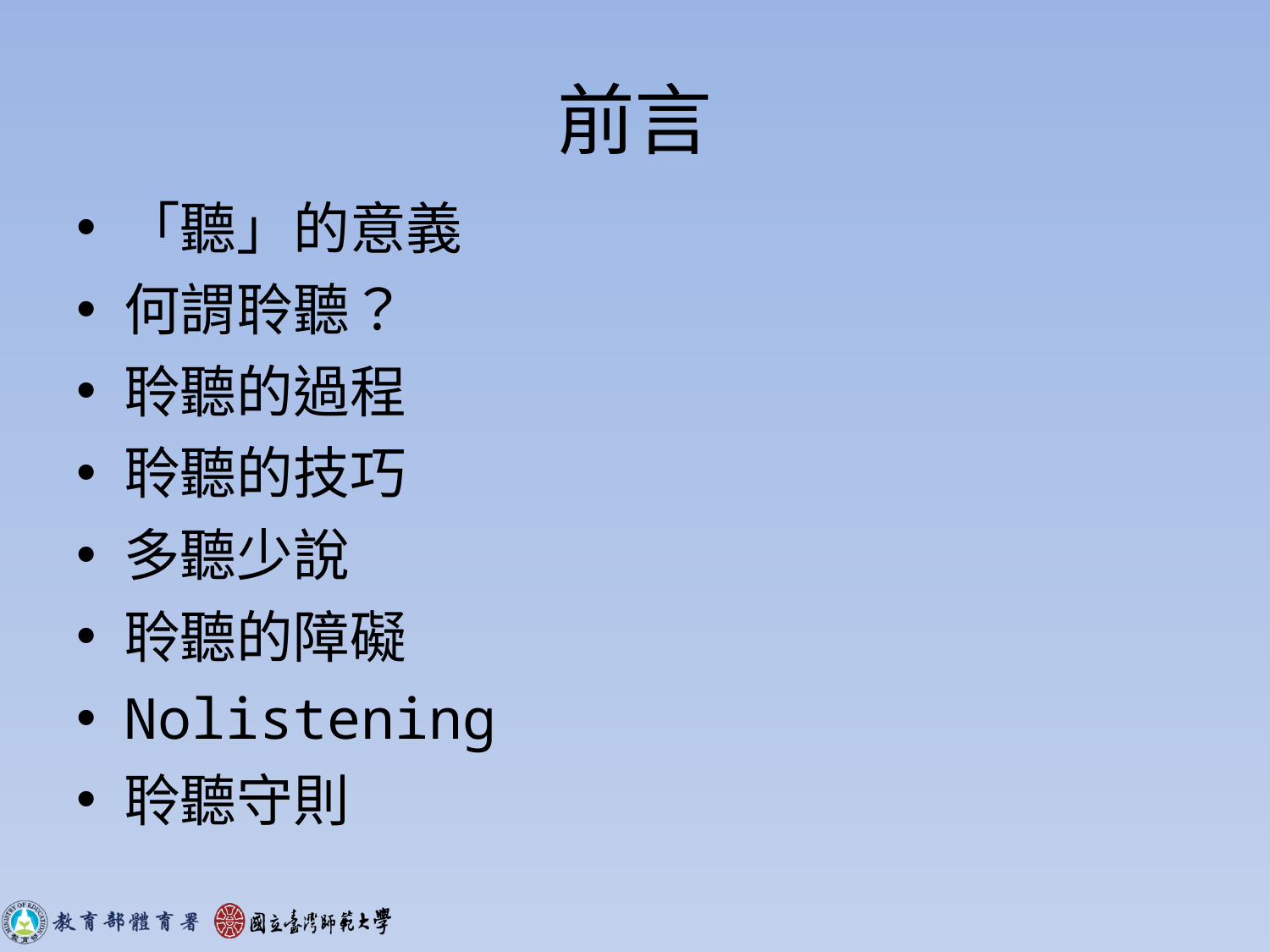

# 前言
「聽」的意義
何謂聆聽？
聆聽的過程
聆聽的技巧
多聽少說
聆聽的障礙
Nolistening
聆聽守則